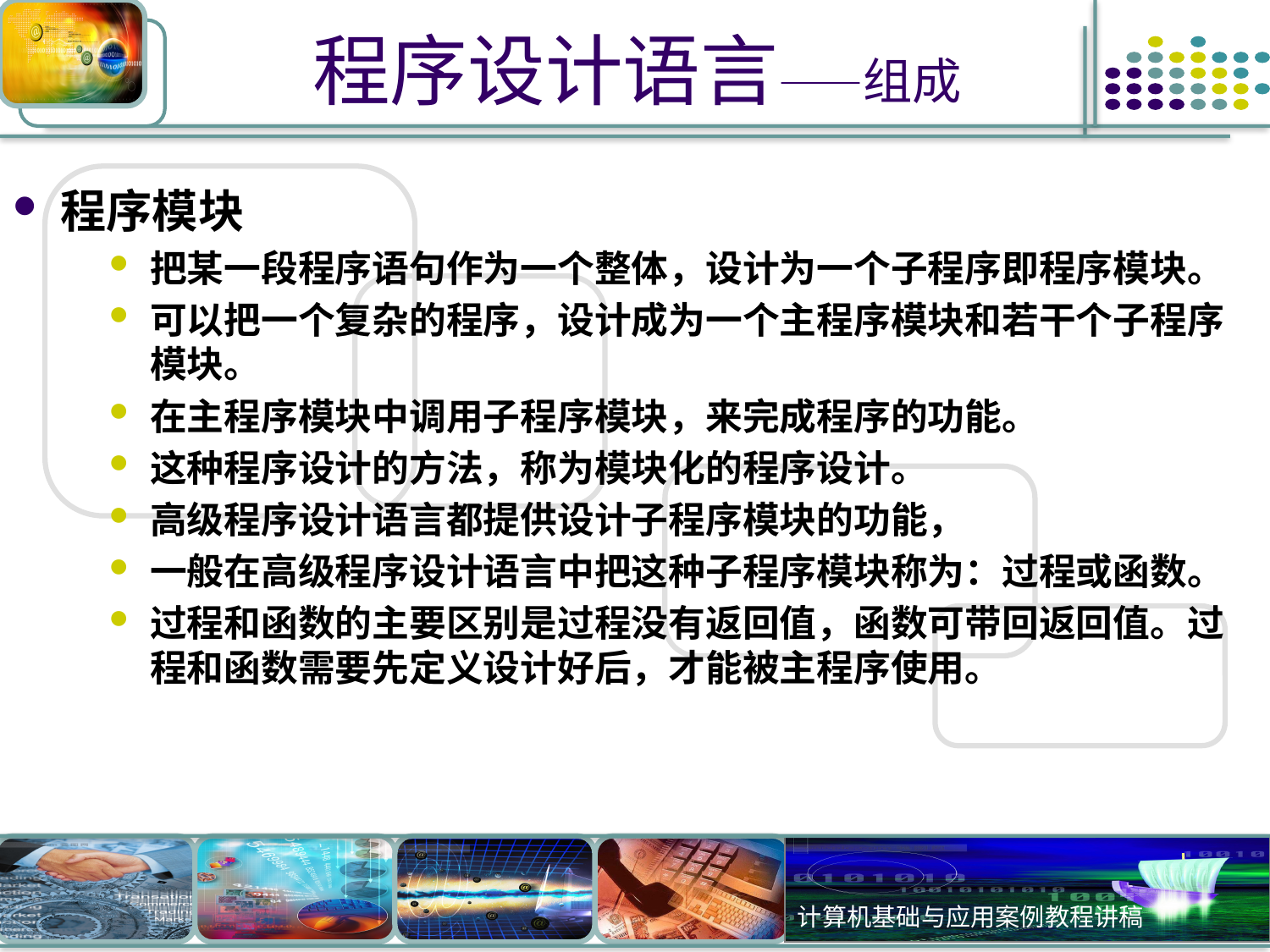

# 程序设计语言——组成
程序模块
把某一段程序语句作为一个整体，设计为一个子程序即程序模块。
可以把一个复杂的程序，设计成为一个主程序模块和若干个子程序模块。
在主程序模块中调用子程序模块，来完成程序的功能。
这种程序设计的方法，称为模块化的程序设计。
高级程序设计语言都提供设计子程序模块的功能，
一般在高级程序设计语言中把这种子程序模块称为：过程或函数。
过程和函数的主要区别是过程没有返回值，函数可带回返回值。过程和函数需要先定义设计好后，才能被主程序使用。